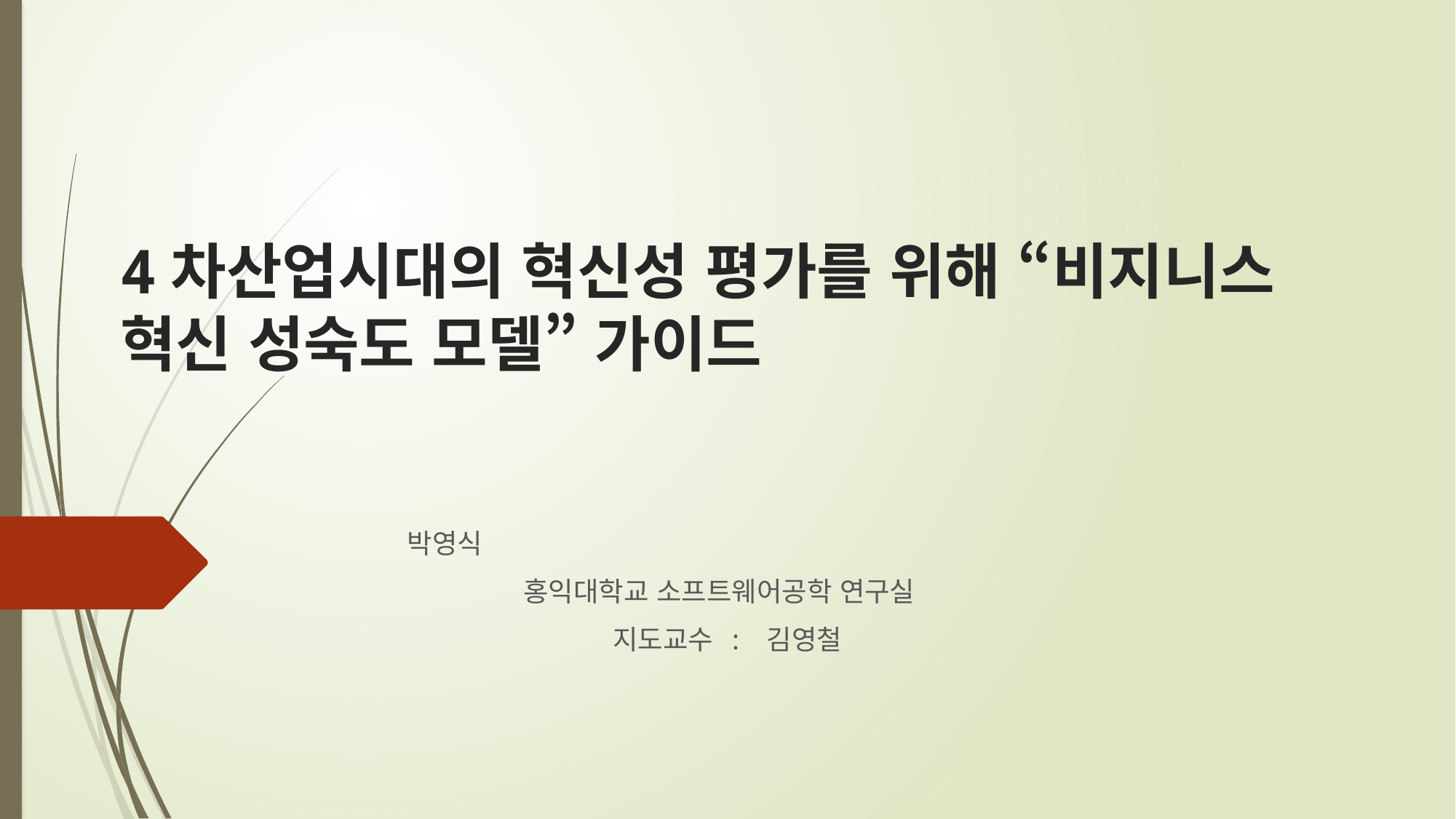

# 4차산업시대의 혁신성 평가를 위해 “비지니스 혁신 성숙도 모델” 가이드
박영식
 홍익대학교 소프트웨어공학 연구실
지도교수 : 김영철